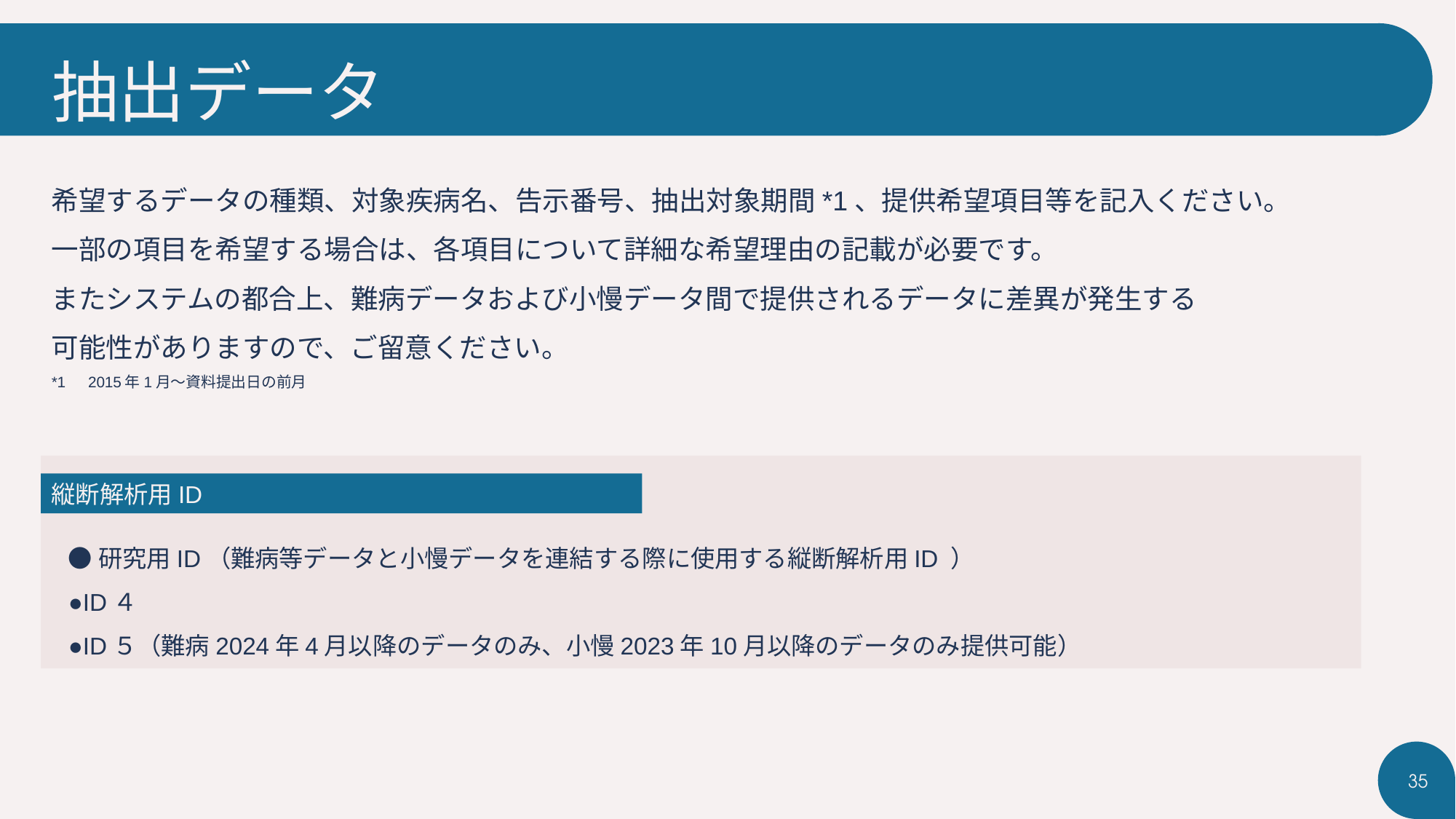

# 抽出データ
希望するデータの種類、対象疾病名、告示番号、抽出対象期間*1、提供希望項目等を記入ください。
一部の項目を希望する場合は、各項目について詳細な希望理由の記載が必要です。
またシステムの都合上、難病データおよび小慢データ間で提供されるデータに差異が発生する
可能性がありますので、ご留意ください。
*1　2015年1月～資料提出日の前月

縦断解析用ID
●研究用ID（難病等データと小慢データを連結する際に使用する縦断解析用ID ）
●ID４
●ID５（難病2024年4月以降のデータのみ、小慢2023年10月以降のデータのみ提供可能）

35